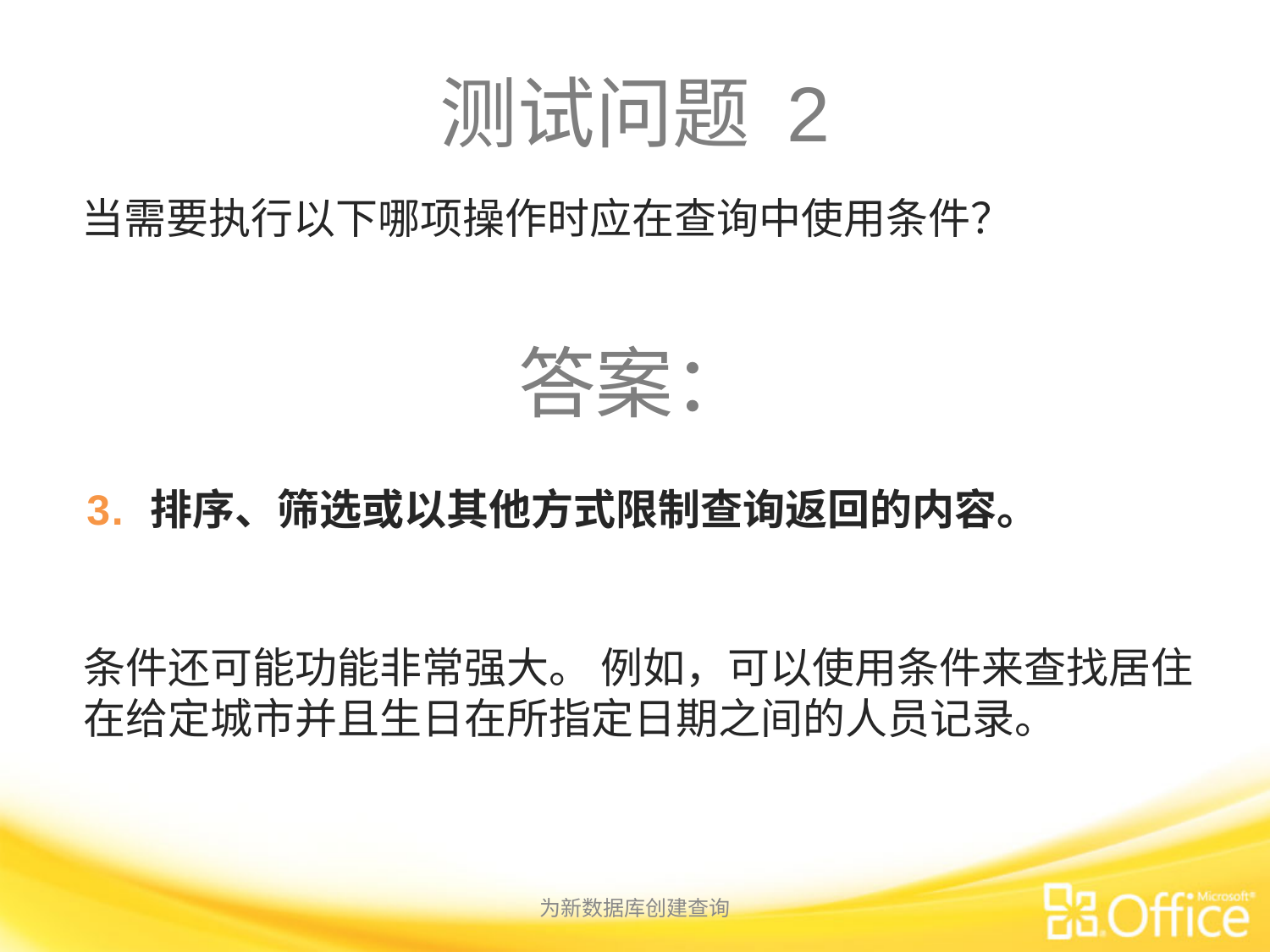

# 测试问题 2
当需要执行以下哪项操作时应在查询中使用条件？
答案：
排序、筛选或以其他方式限制查询返回的内容。
条件还可能功能非常强大。 例如，可以使用条件来查找居住在给定城市并且生日在所指定日期之间的人员记录。
为新数据库创建查询